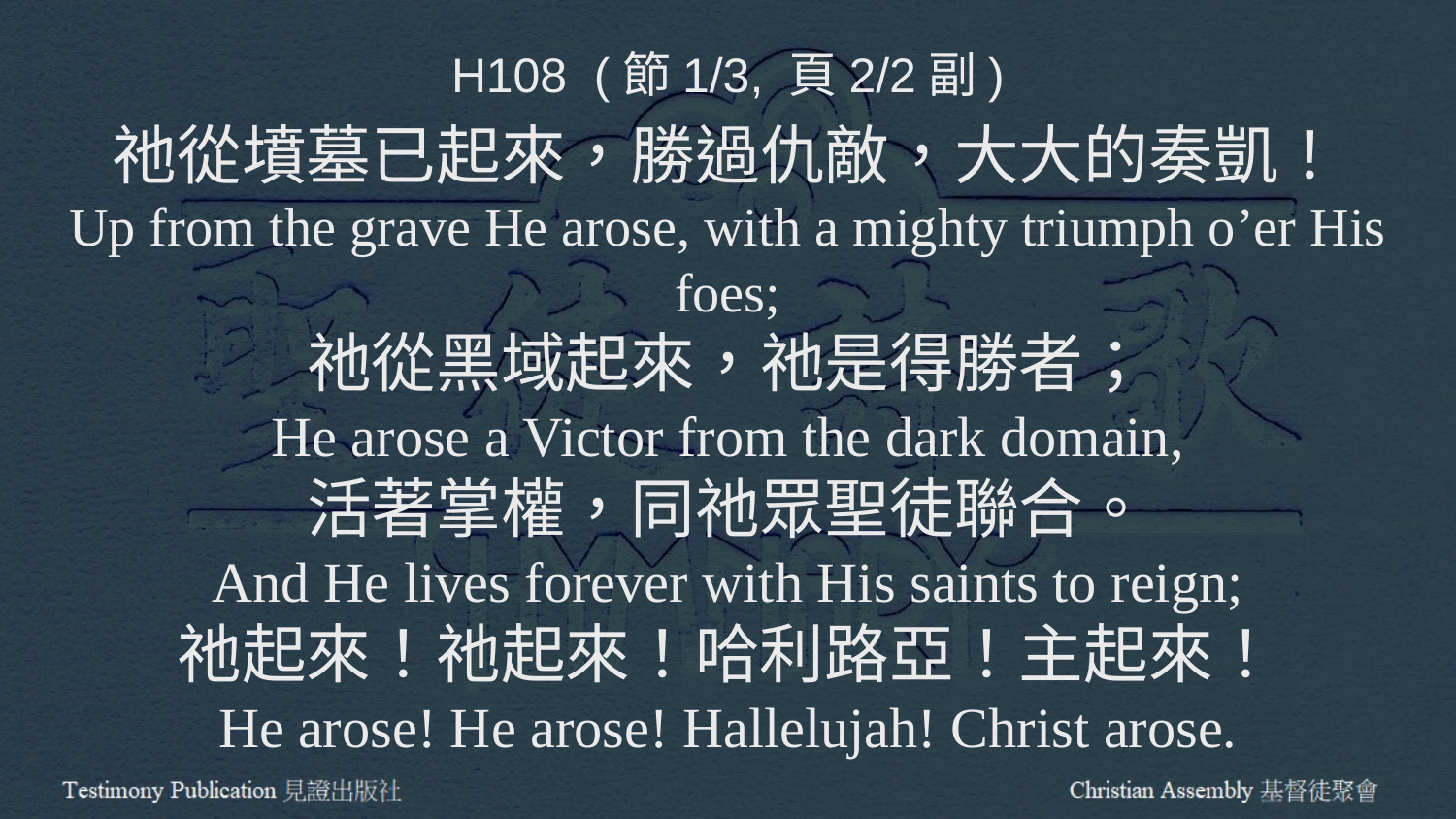

H108  (節1/3, 頁2/2副)
祂從墳墓已起來，勝過仇敵，大大的奏凱！
Up from the grave He arose, with a mighty triumph o’er His foes;
祂從黑域起來，祂是得勝者；
He arose a Victor from the dark domain,
活著掌權，同祂眾聖徒聯合。
And He lives forever with His saints to reign;
祂起來！祂起來！哈利路亞！主起來！
He arose! He arose! Hallelujah! Christ arose.